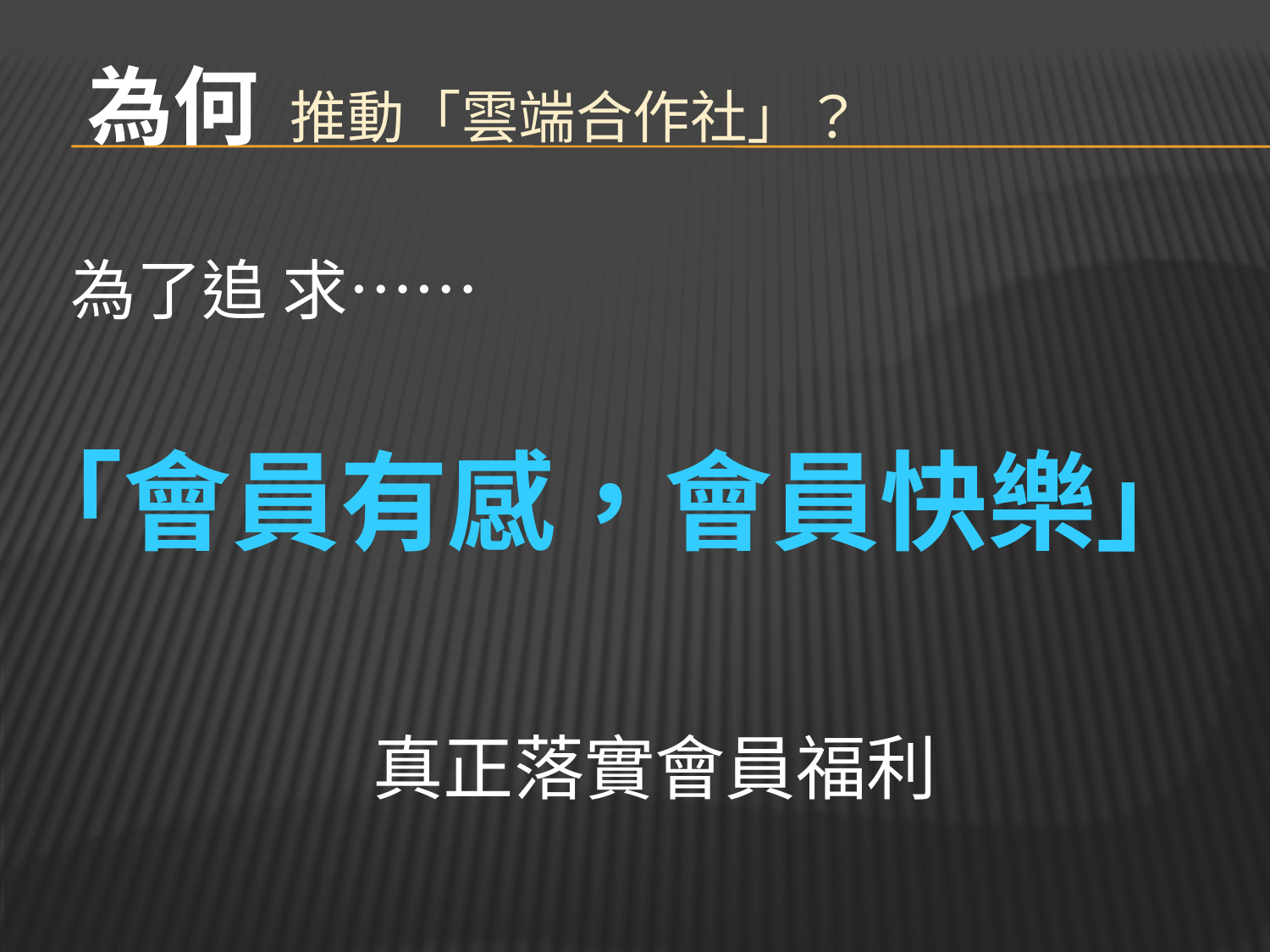

# 為何  推動「雲端合作社」？
   為了追 求……

「會員有感，會員快樂」
真正落實會員福利